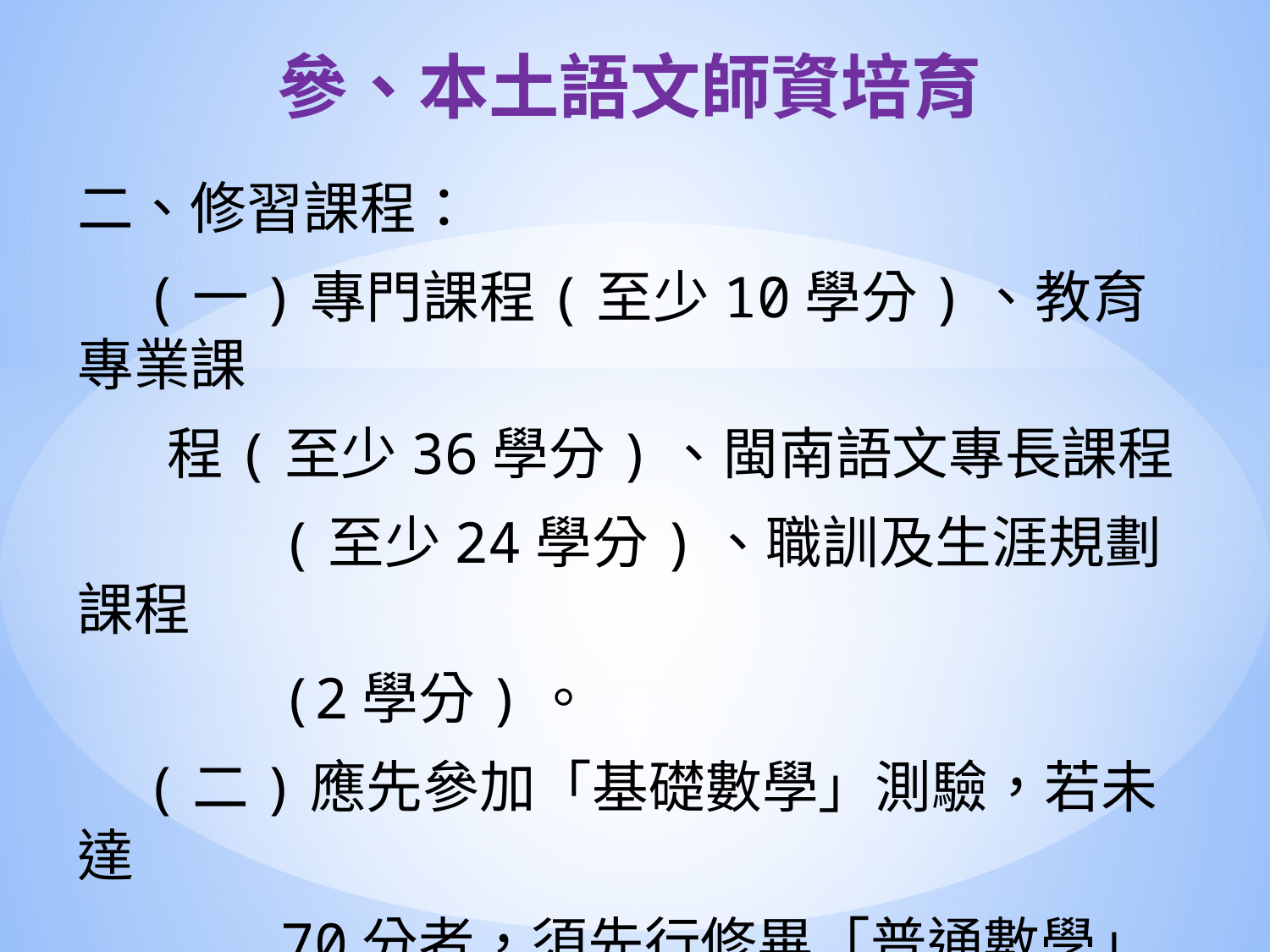

參、本土語文師資培育
二、修習課程：
  (一)專門課程(至少10學分)、教育專業課
      程(至少36學分)、閩南語文專長課程
      (至少24學分)、職訓及生涯規劃課程
      (2學分)。
  (二)應先參加「基礎數學」測驗，若未達
      70分者，須先行修畢「普通數學」成
      績及格後，才能修習「數學領域概論」